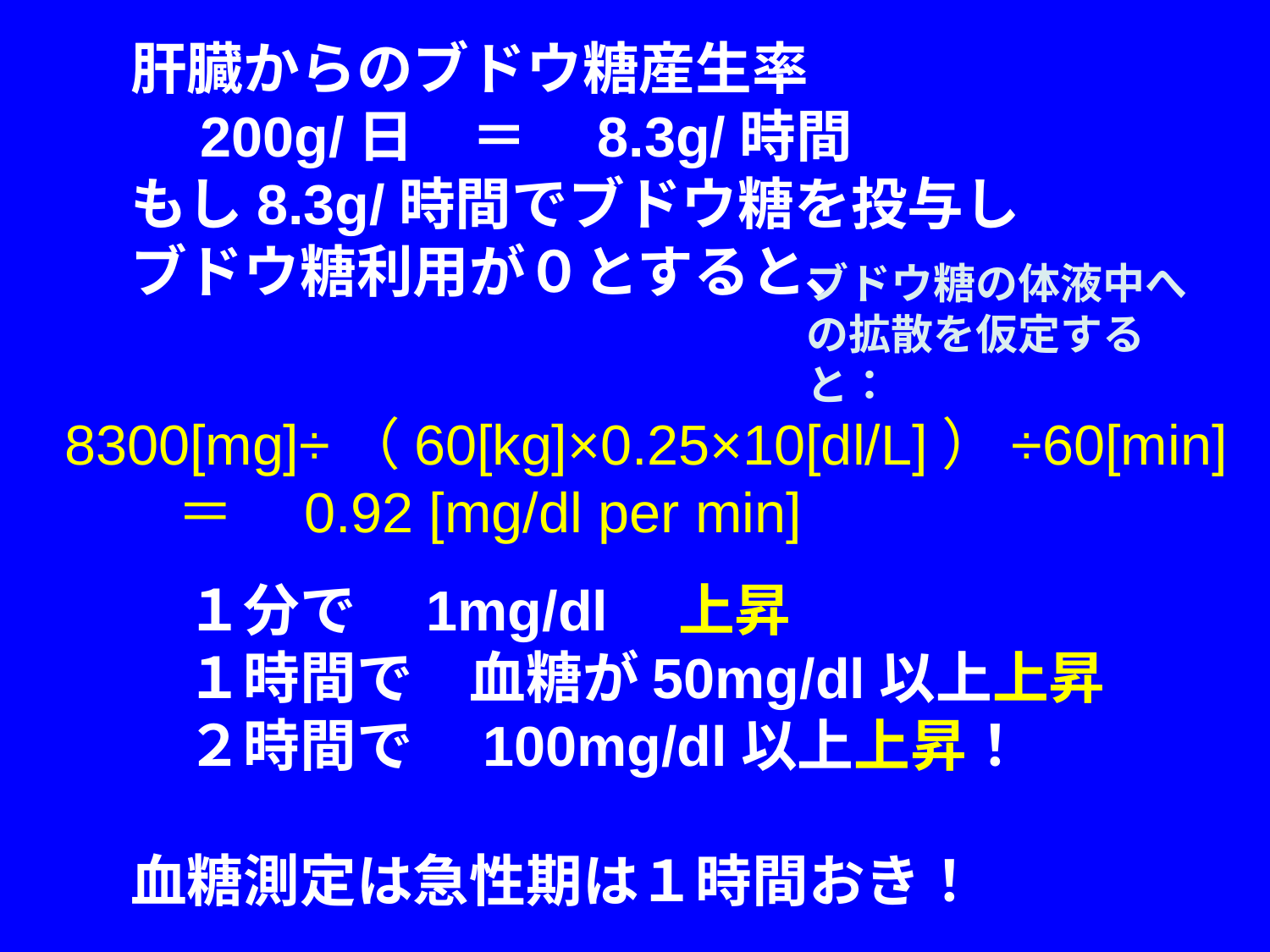

肝臓からのブドウ糖産生率
　200g/日　＝　8.3g/時間
もし8.3g/時間でブドウ糖を投与し
ブドウ糖利用が０とすると、

　１分で　1mg/dl　上昇
　１時間で　血糖が50mg/dl以上上昇
　２時間で　100mg/dl以上上昇！

血糖測定は急性期は１時間おき！
ブドウ糖の体液中への拡散を仮定すると：
8300[mg]÷（60[kg]×0.25×10[dl/L]）÷60[min]
　　＝　0.92 [mg/dl per min]